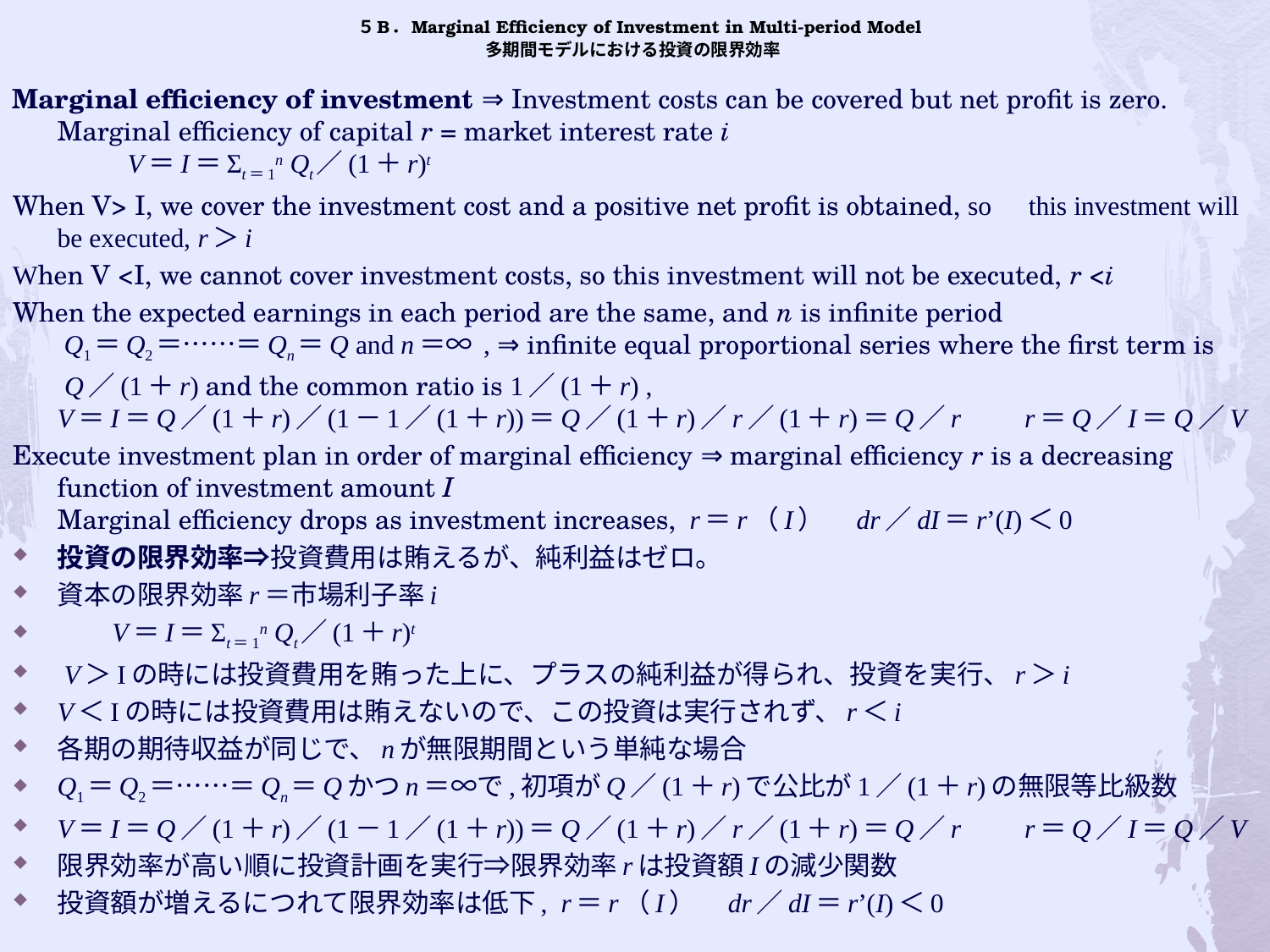

# ５B．Marginal Efficiency of Investment in Multi-period Model 多期間モデルにおける投資の限界効率
Marginal efficiency of investment ⇒ Investment costs can be covered but net profit is zero.
Marginal efficiency of capital r = market interest rate i
    　V＝I＝Σt＝1n Qt／(1＋r)t
When V> I, we cover the investment cost and a positive net profit is obtained, so　this investment will be executed, r＞i
When V <I, we cannot cover investment costs, so this investment will not be executed, r <i
When the expected earnings in each period are the same, and n is infinite period
 Q1＝Q2＝……＝Qn＝Q and n＝∞ , ⇒ infinite equal proportional series where the first term is
       Q／(1＋r) and the common ratio is 1／(1＋r) ,
V＝I＝Q／(1＋r)／(1－1／(1＋r))＝Q／(1＋r)／r／(1＋r)＝Q／r　　r＝Q／I＝Q／V
Execute investment plan in order of marginal efficiency ⇒ marginal efficiency r is a decreasing function of investment amount I
Marginal efficiency drops as investment increases,  r＝r（I）　dr／dI＝r’(I)＜0
投資の限界効率⇒投資費用は賄えるが、純利益はゼロ。
資本の限界効率r＝市場利子率i
   　V＝I＝Σt＝1n Qt／(1＋r)t
 V＞Iの時には投資費用を賄った上に、プラスの純利益が得られ、投資を実行、r＞i
V＜Iの時には投資費用は賄えないので、この投資は実行されず、r＜i
各期の期待収益が同じで、nが無限期間という単純な場合
Q1＝Q2＝……＝Qn＝Qかつn＝∞で,初項がQ／(1＋r)で公比が1／(1＋r)の無限等比級数
V＝I＝Q／(1＋r)／(1－1／(1＋r))＝Q／(1＋r)／r／(1＋r)＝Q／r　　r＝Q／I＝Q／V
限界効率が高い順に投資計画を実行⇒限界効率rは投資額Iの減少関数
投資額が増えるにつれて限界効率は低下,  r＝r（I）　dr／dI＝r’(I)＜0